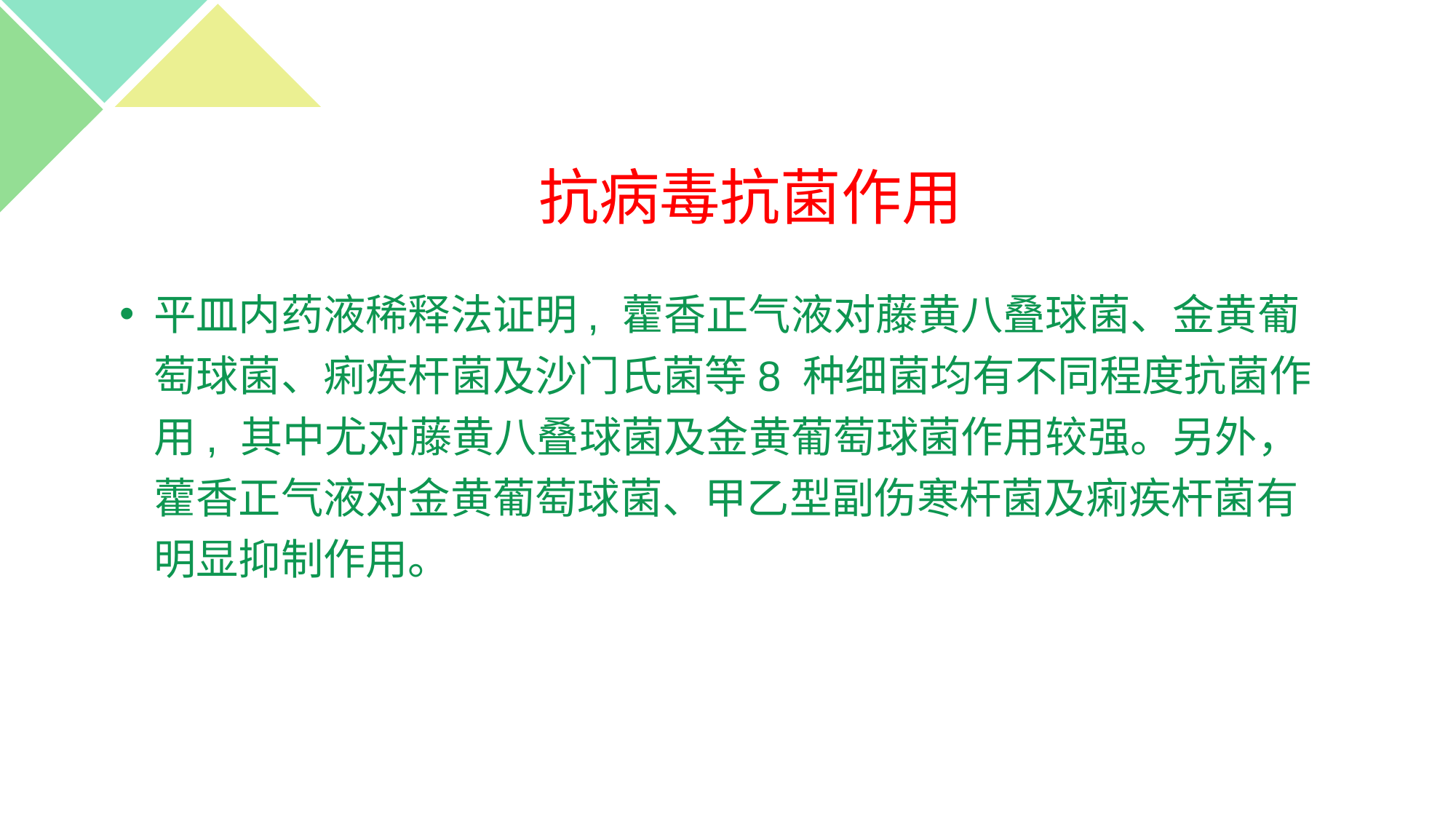

# 抗病毒抗菌作用
平皿内药液稀释法证明, 藿香正气液对藤黄八叠球菌、金黄葡萄球菌、痢疾杆菌及沙门氏菌等8 种细菌均有不同程度抗菌作用, 其中尤对藤黄八叠球菌及金黄葡萄球菌作用较强。另外，藿香正气液对金黄葡萄球菌、甲乙型副伤寒杆菌及痢疾杆菌有明显抑制作用。